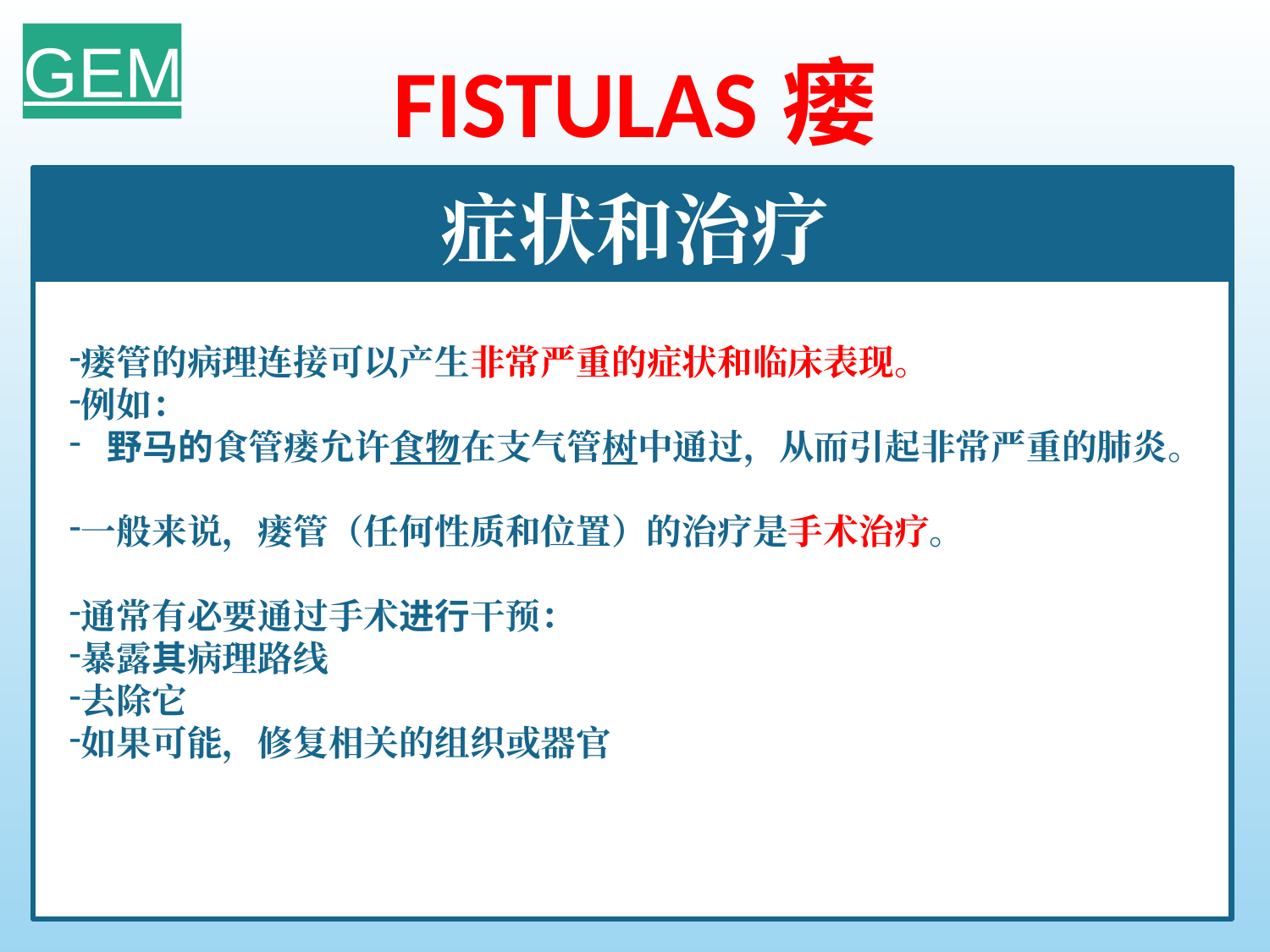

GEM

FISTULAS瘘

症状和治疗

瘘管的病理连接可以产生非常严重的症状和临床表现。
例如：
  野马的食管瘘允许食物在支气管树中通过，从而引起非常严重的肺炎。

一般来说，瘘管（任何性质和位置）的治疗是手术治疗。

通常有必要通过手术进行干预：
暴露其病理路线
去除它
如果可能，修复相关的组织或器官